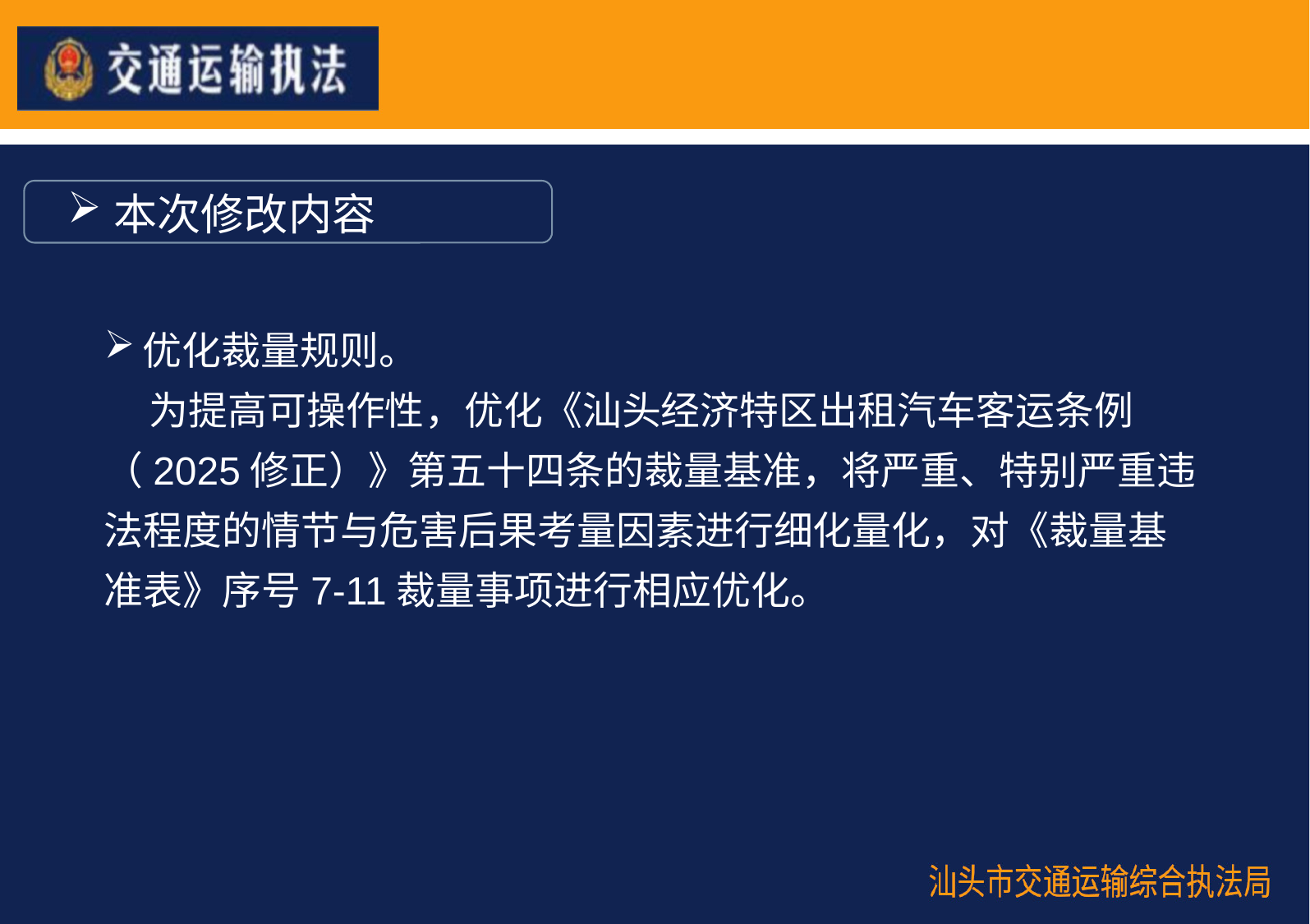

本次修改内容

优化裁量规则。
    为提高可操作性，优化《汕头经济特区出租汽车客运条例（2025修正）》第五十四条的裁量基准，将严重、特别严重违法程度的情节与危害后果考量因素进行细化量化，对《裁量基准表》序号7-11裁量事项进行相应优化。